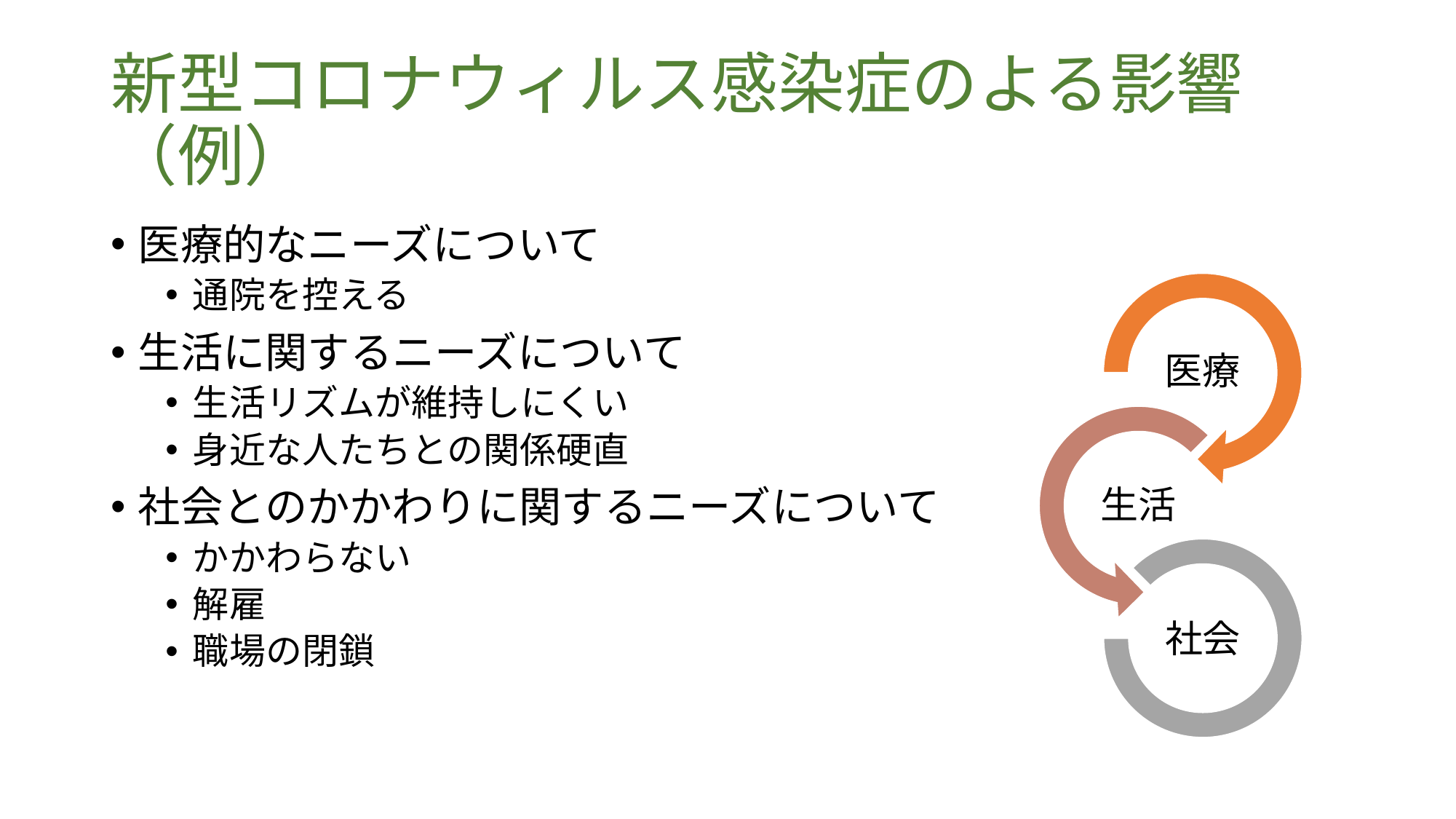

# 新型コロナウィルス感染症のよる影響（例）
医療的なニーズについて
通院を控える
生活に関するニーズについて
生活リズムが維持しにくい
身近な人たちとの関係硬直
社会とのかかわりに関するニーズについて
かかわらない
解雇
職場の閉鎖
医療
生活
社会